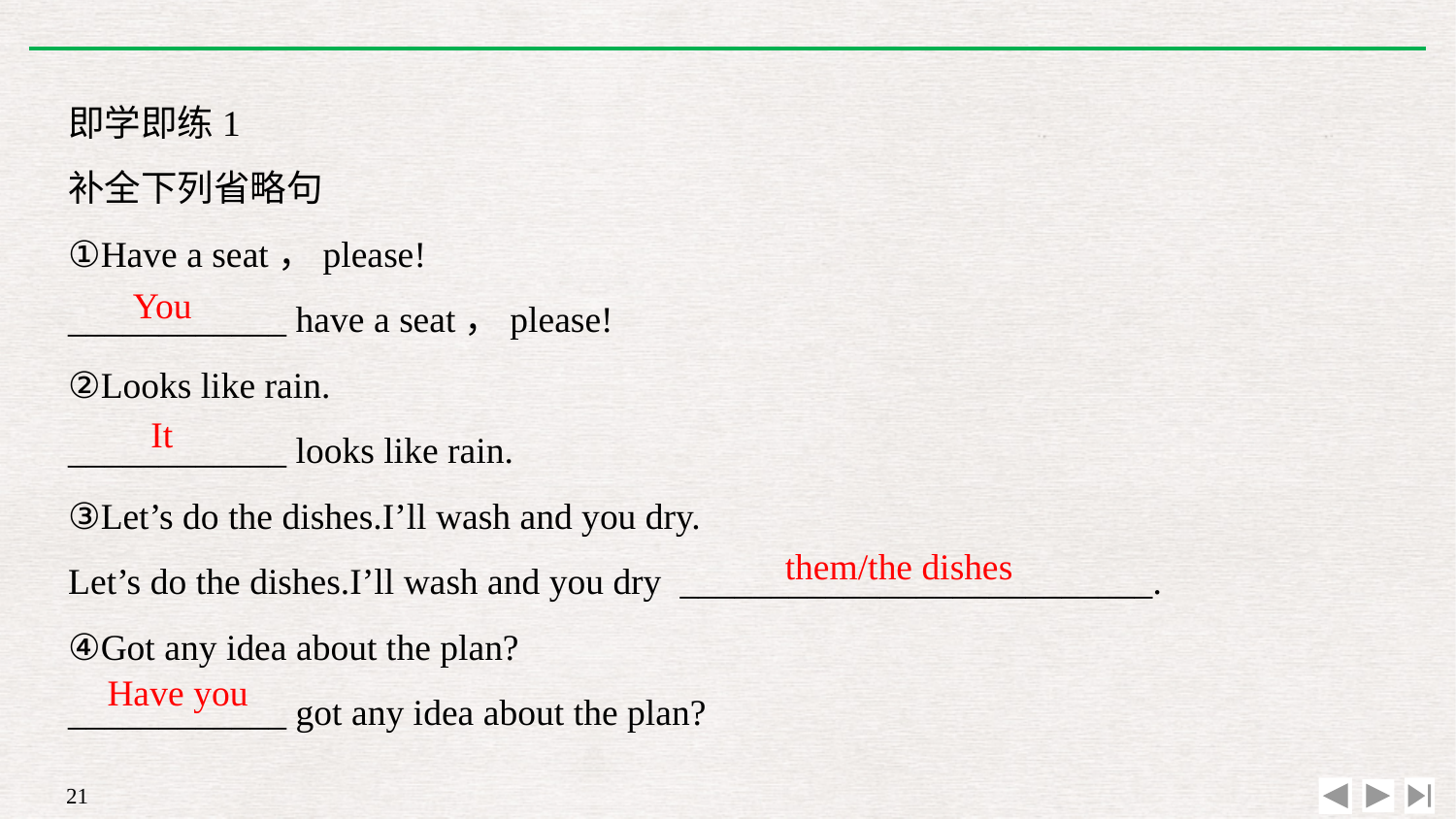

即学即练1
补全下列省略句
①Have a seat，please!
____________ have a seat，please!
②Looks like rain.
____________ looks like rain.
③Let’s do the dishes.I’ll wash and you dry.
Let’s do the dishes.I’ll wash and you dry  __________________________.
④Got any idea about the plan?
____________ got any idea about the plan?
You
It
them/the dishes
Have you